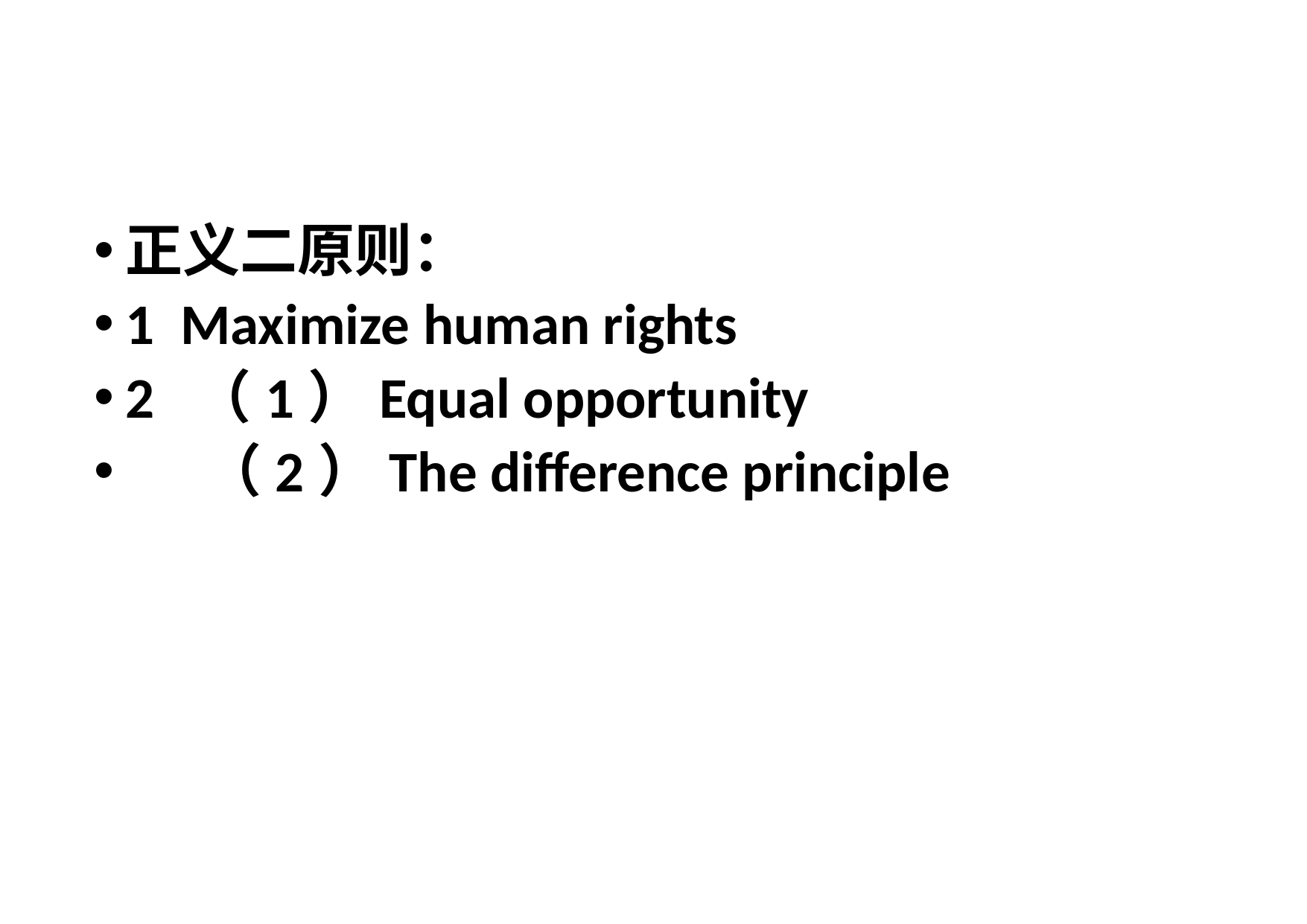

#
正义二原则：
1  Maximize human rights
2  （1）Equal opportunity
     （2）The difference principle